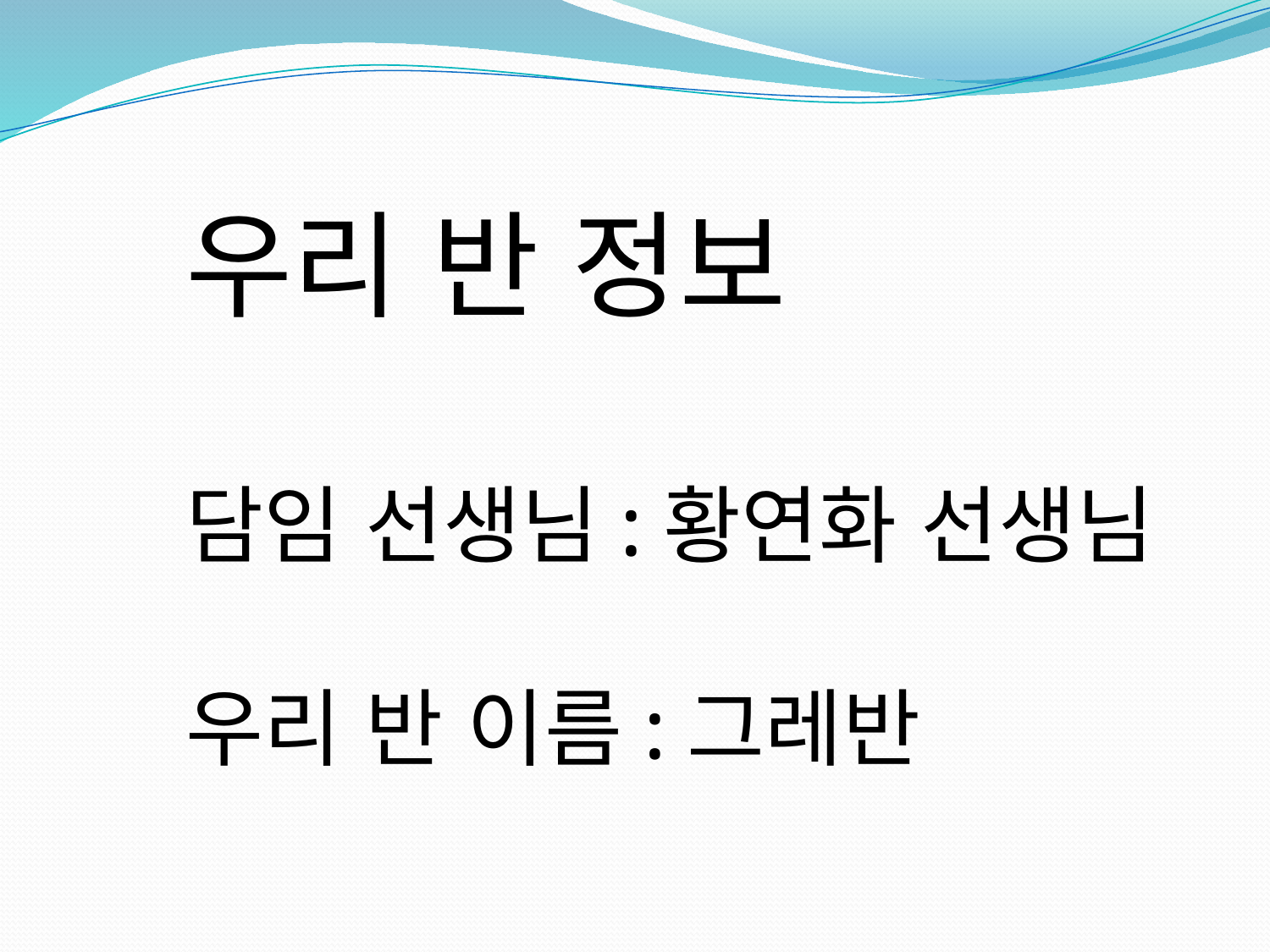

우리 반 정보

담임 선생님:황연화 선생님

우리 반 이름:그레반